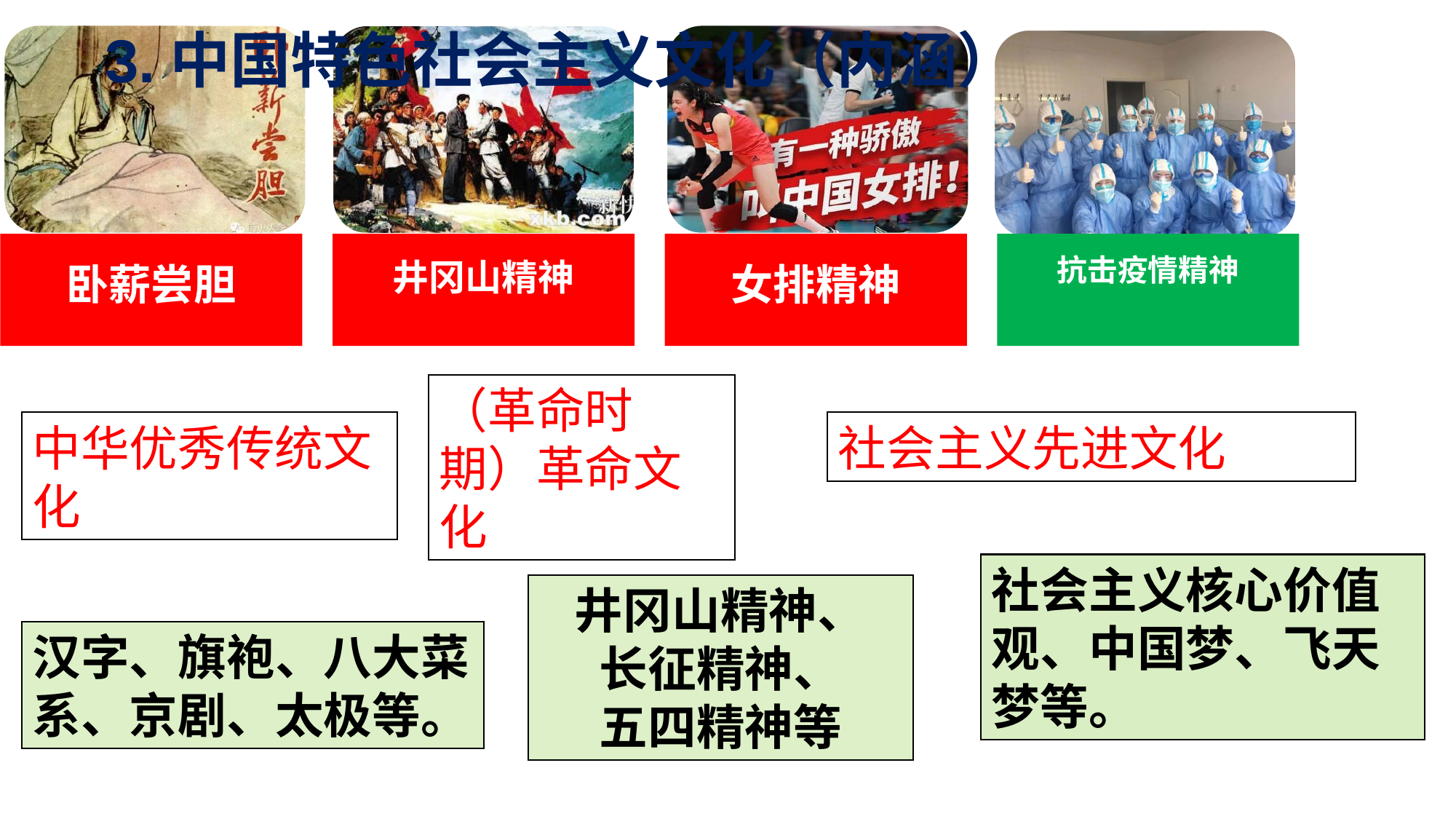

3.中国特色社会主义文化（内涵）
卧薪尝胆
井冈山精神
女排精神
抗击疫情精神
（革命时期）革命文化
中华优秀传统文化
社会主义先进文化
社会主义核心价值观、中国梦、飞天梦等。
井冈山精神、
长征精神、
五四精神等
汉字、旗袍、八大菜系、京剧、太极等。